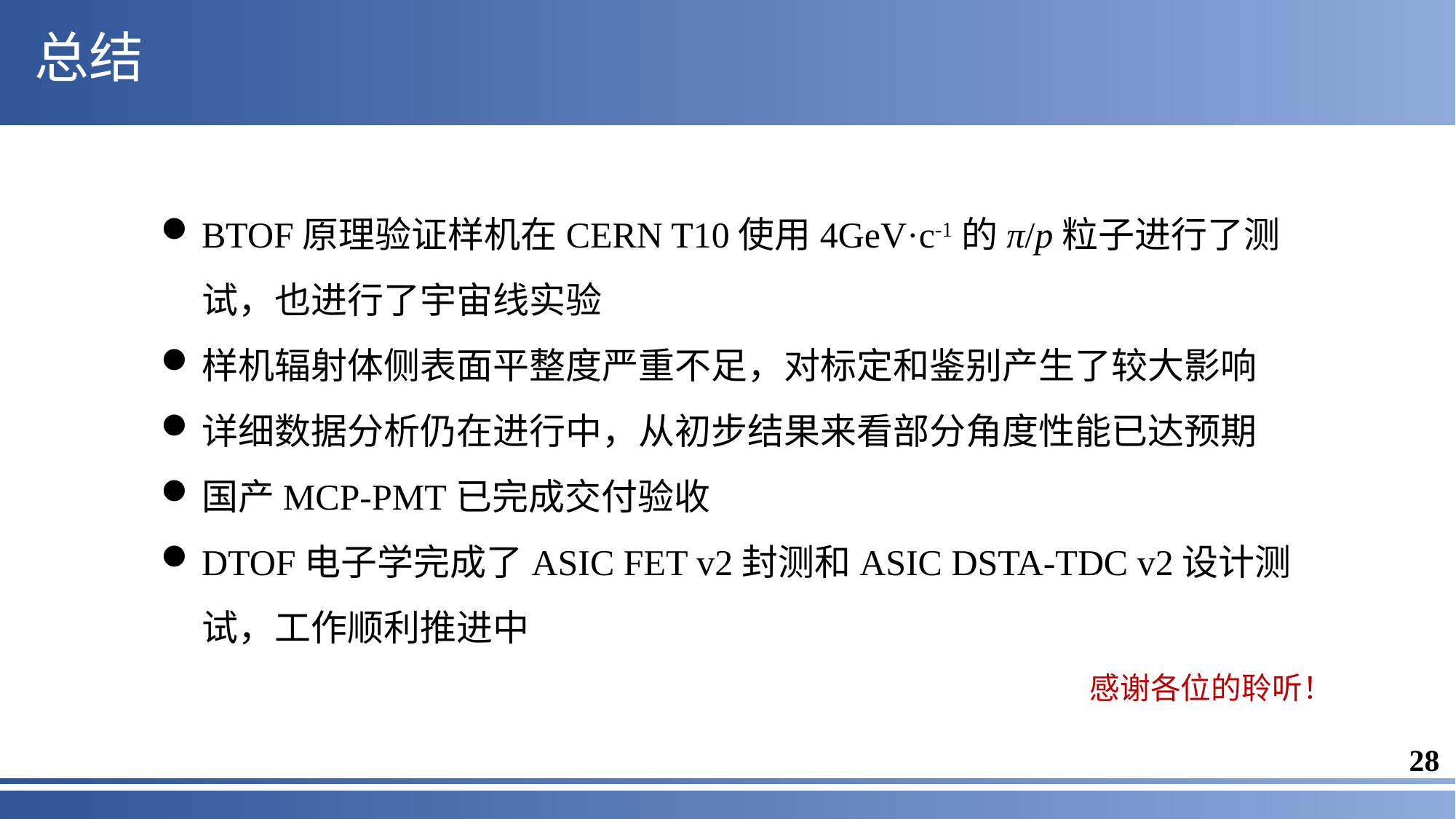

总结
BTOF原理验证样机在CERN T10使用4GeV·c-1的π/p粒子进行了测试，也进行了宇宙线实验
样机辐射体侧表面平整度严重不足，对标定和鉴别产生了较大影响
详细数据分析仍在进行中，从初步结果来看部分角度性能已达预期
国产MCP-PMT已完成交付验收
DTOF电子学完成了ASIC FET v2封测和ASIC DSTA-TDC v2设计测试，工作顺利推进中
感谢各位的聆听！
28